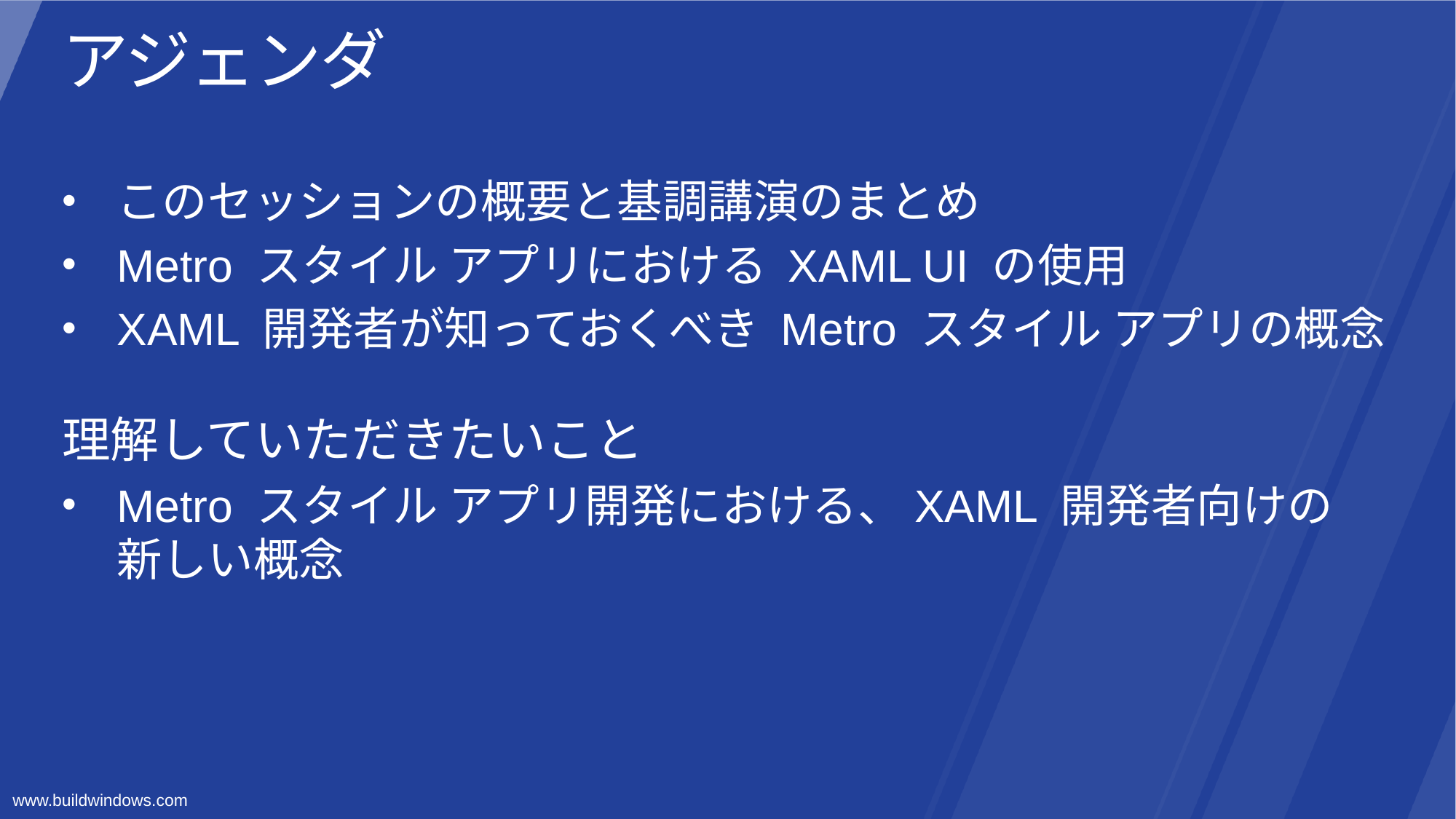

# アジェンダ
このセッションの概要と基調講演のまとめ
Metro スタイル アプリにおける XAML UI の使用
XAML 開発者が知っておくべき Metro スタイル アプリの概念

理解していただきたいこと
Metro スタイル アプリ開発における、XAML 開発者向けの
新しい概念